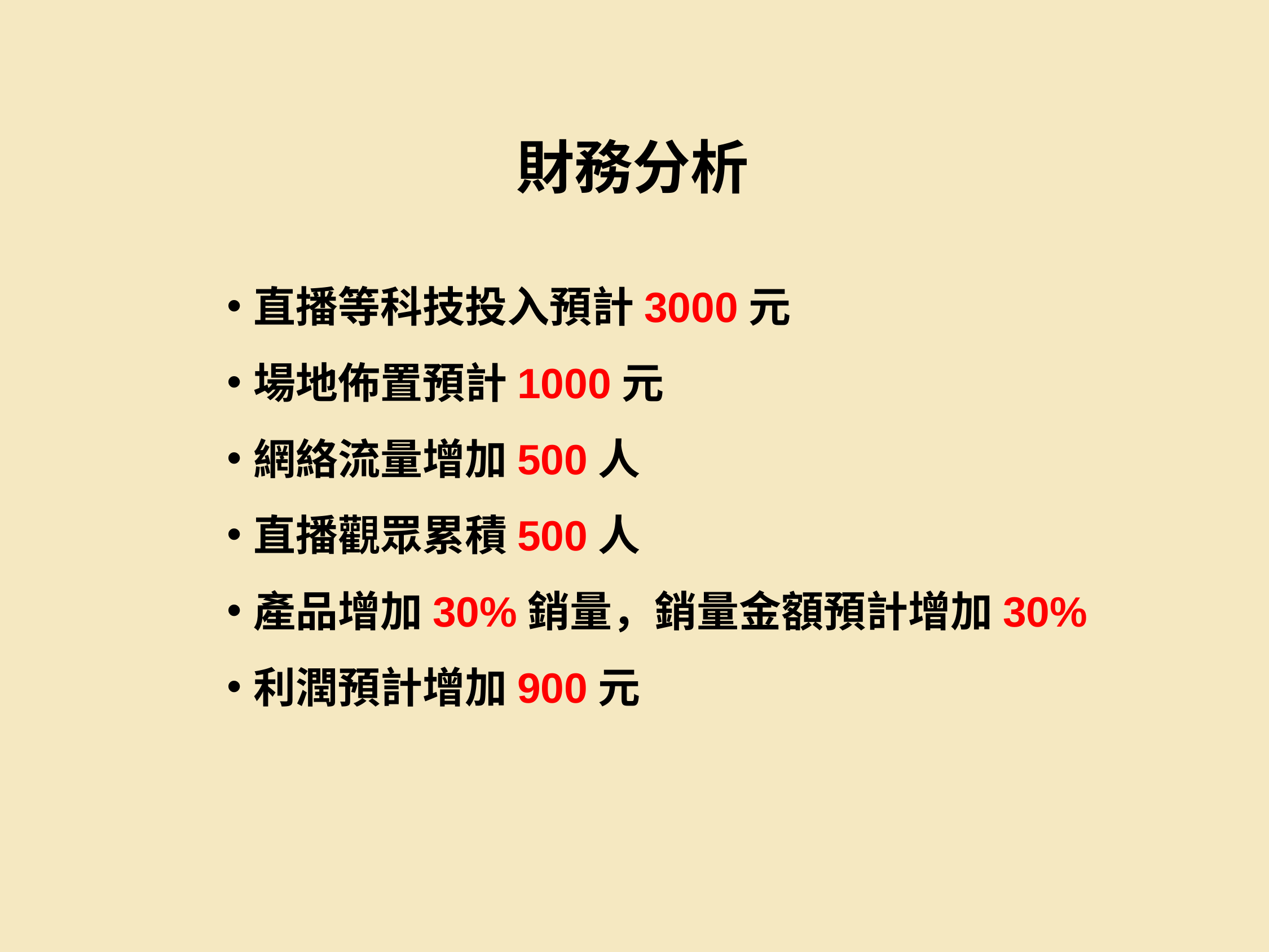

財務分析
直播等科技投入預計3000元
場地佈置預計1000元
網絡流量增加500人
直播觀眾累積500人
產品增加30%銷量，銷量金額預計增加30%
利潤預計增加900元